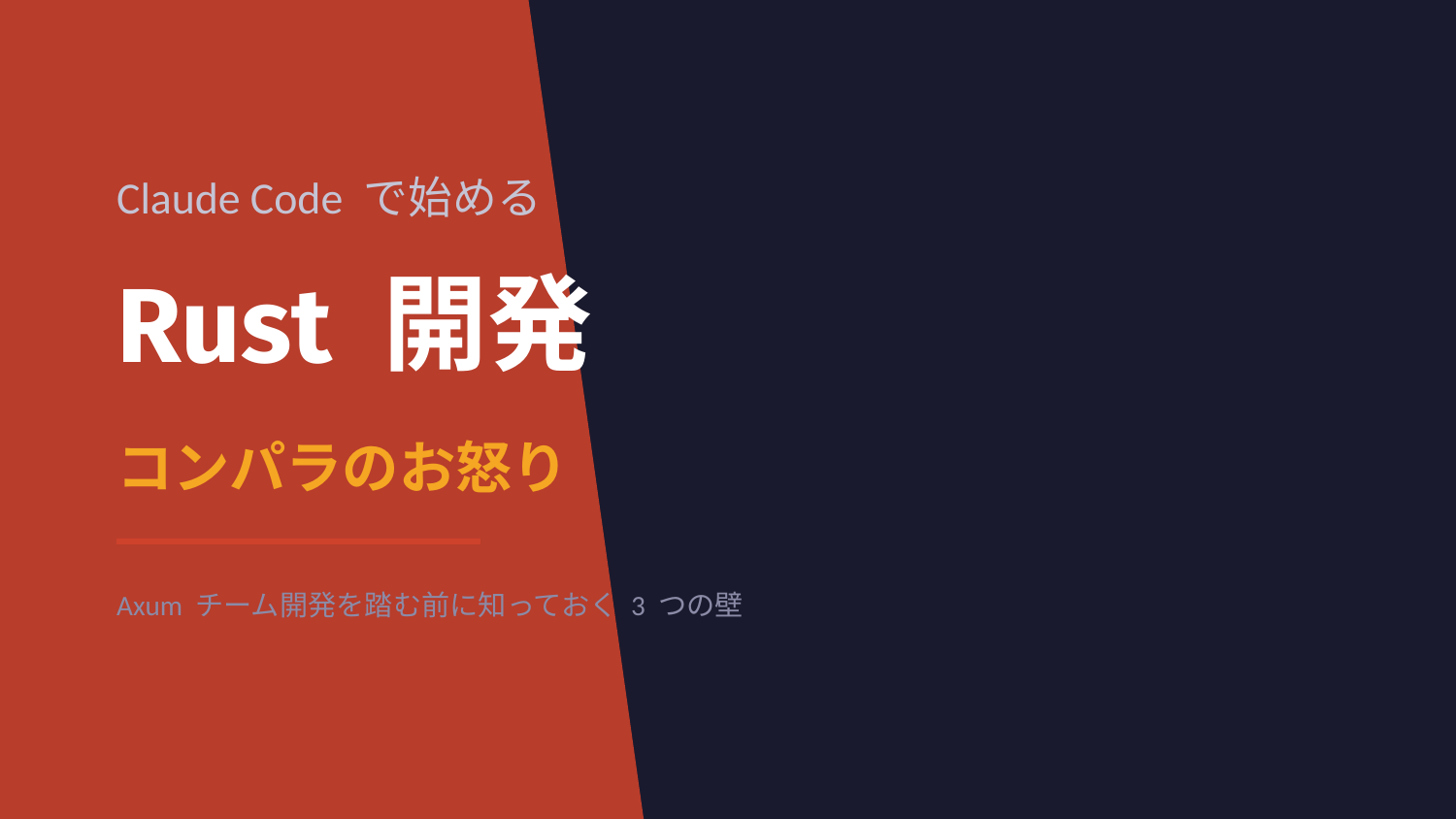

Claude Code で始める
Rust 開発
コンパラのお怒り

Axum チーム開発を踏む前に知っておく 3 つの壁